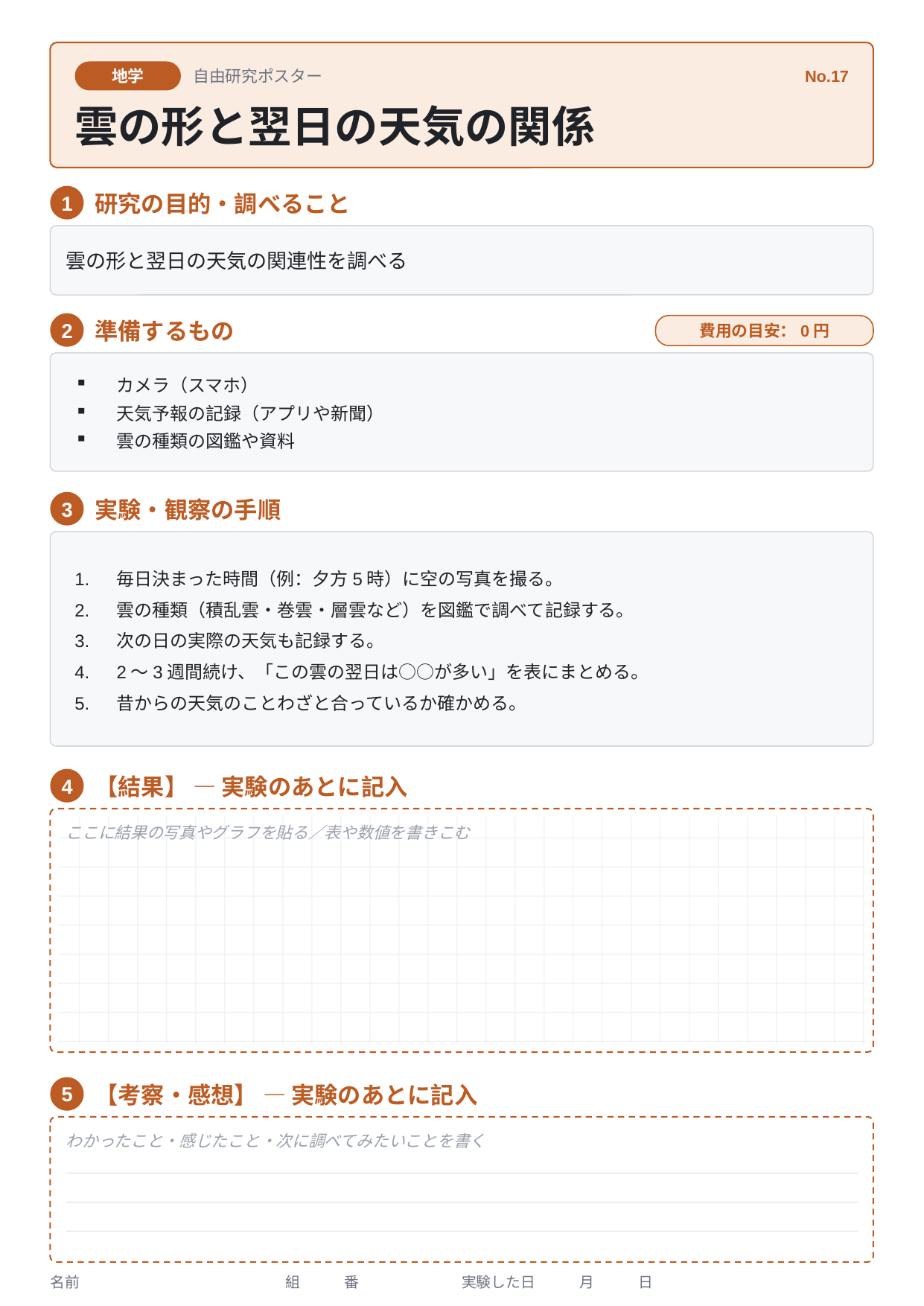

地学
自由研究ポスター
No.17
雲の形と翌日の天気の関係
研究の目的・調べること

1

雲の形と翌日の天気の関連性を調べる
準備するもの

2

費用の目安：0円

カメラ（スマホ）
天気予報の記録（アプリや新聞）
雲の種類の図鑑や資料
実験・観察の手順

3

毎日決まった時間（例：夕方5時）に空の写真を撮る。
雲の種類（積乱雲・巻雲・層雲など）を図鑑で調べて記録する。
次の日の実際の天気も記録する。
2〜3週間続け、「この雲の翌日は○○が多い」を表にまとめる。
昔からの天気のことわざと合っているか確かめる。
【結果】 — 実験のあとに記入

4

ここに結果の写真やグラフを貼る／表や数値を書きこむ

【考察・感想】 — 実験のあとに記入

5

わかったこと・感じたこと・次に調べてみたいことを書く

名前　　　　　　　　　　　　　　組　　　番　　　　　　　実験した日　　　月　　　日